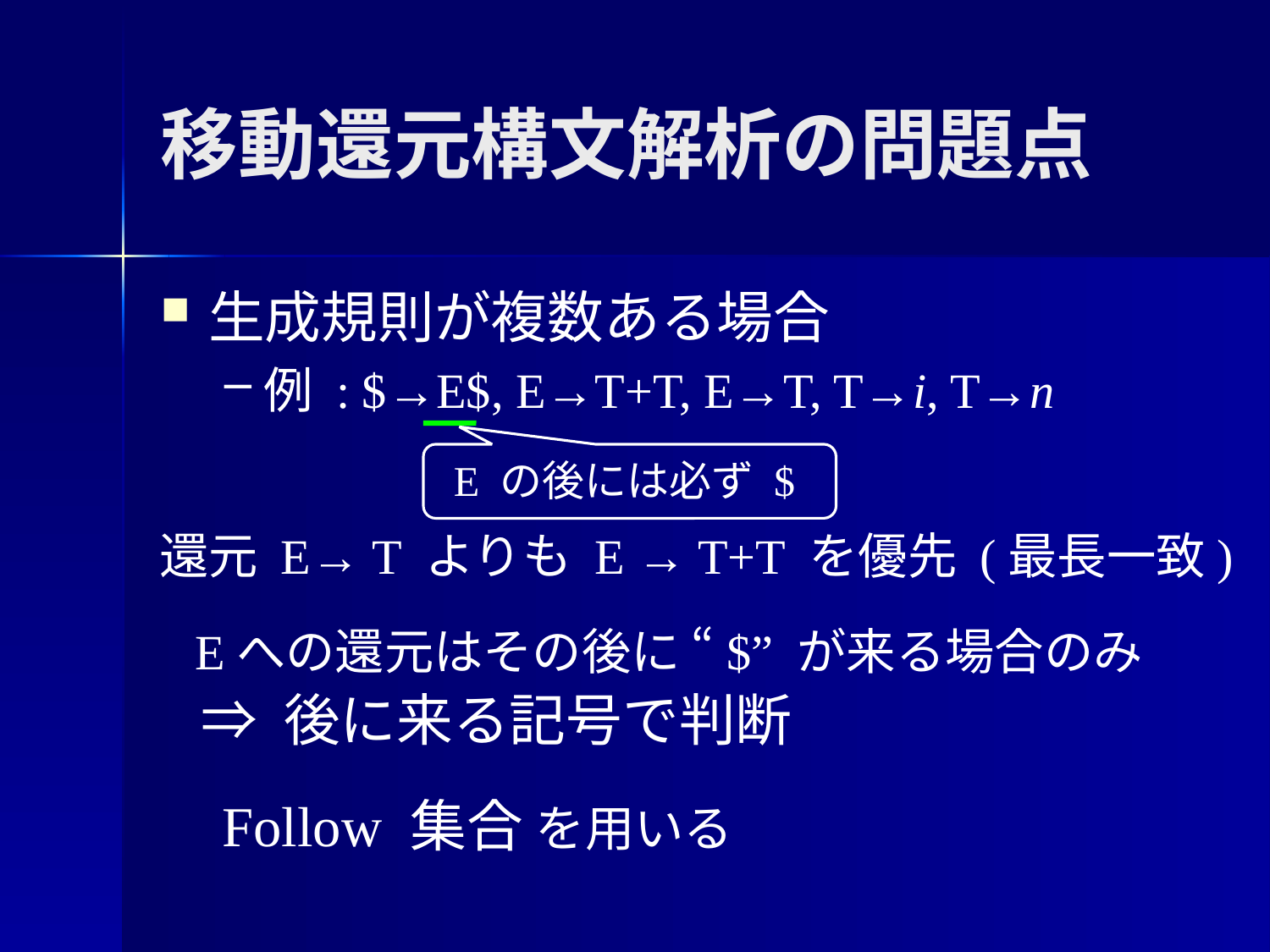

# 移動還元構文解析の問題点
生成規則が複数ある場合
例 : $→E$, E→T+T, E→T, T→i, T→n

E の後には必ず $
還元 E→ T よりも E → T+T を優先 (最長一致)
Eへの還元はその後に “$” が来る場合のみ
⇒ 後に来る記号で判断
Follow 集合 を用いる